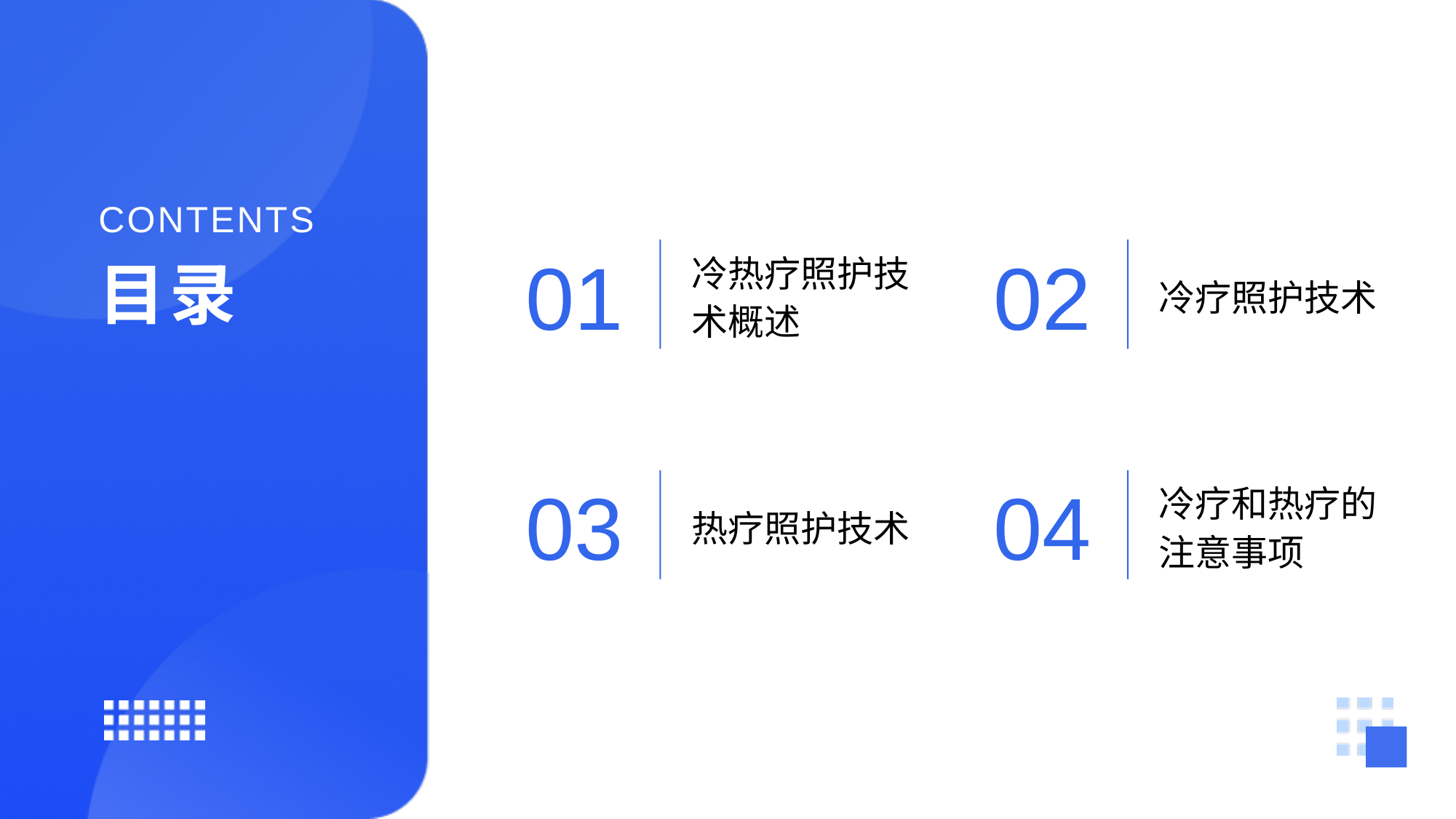

CONTENTS
01
02

冷热疗照护技术概述

冷疗照护技术
03
04

热疗照护技术

冷疗和热疗的注意事项
目录